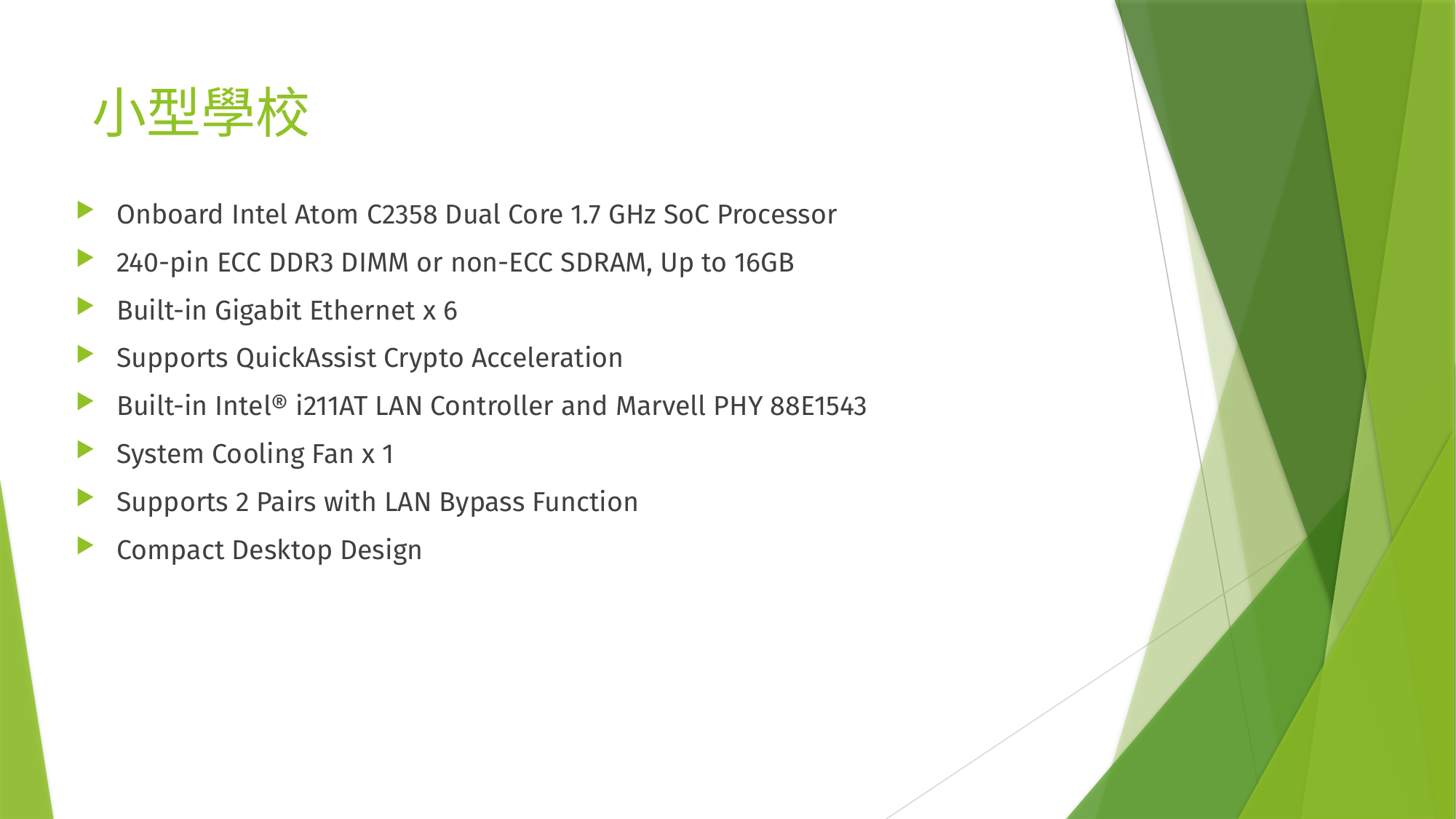

# 小型學校
Onboard Intel Atom C2358 Dual Core 1.7 GHz SoC Processor
240-pin ECC DDR3 DIMM or non-ECC SDRAM, Up to 16GB
Built-in Gigabit Ethernet x 6
Supports QuickAssist Crypto Acceleration
Built-in Intel® i211AT LAN Controller and Marvell PHY 88E1543
System Cooling Fan x 1
Supports 2 Pairs with LAN Bypass Function
Compact Desktop Design